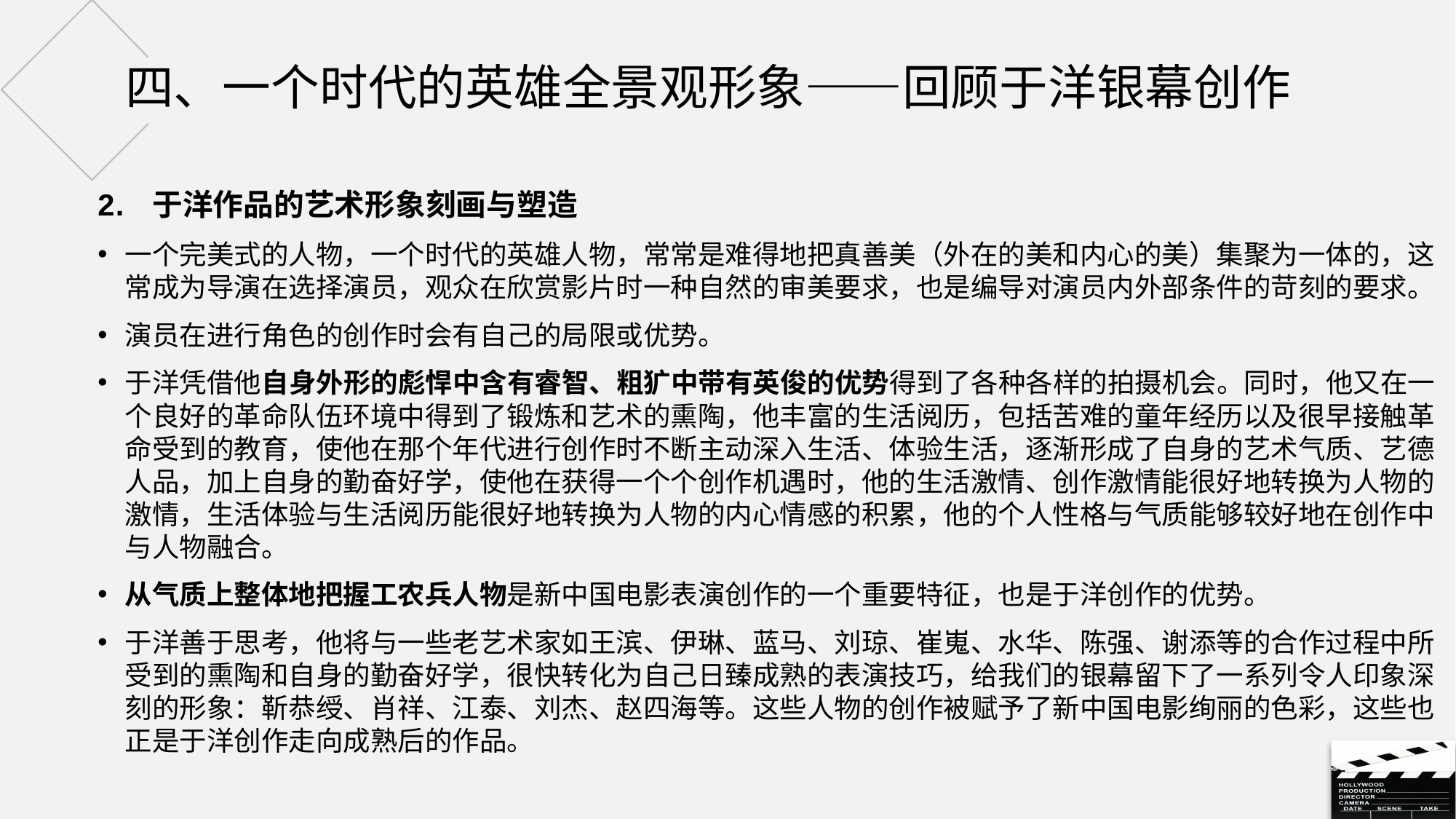

# 四、一个时代的英雄全景观形象——回顾于洋银幕创作
于洋作品的艺术形象刻画与塑造
一个完美式的人物，一个时代的英雄人物，常常是难得地把真善美（外在的美和内心的美）集聚为一体的，这常成为导演在选择演员，观众在欣赏影片时一种自然的审美要求，也是编导对演员内外部条件的苛刻的要求。
演员在进行角色的创作时会有自己的局限或优势。
于洋凭借他自身外形的彪悍中含有睿智、粗犷中带有英俊的优势得到了各种各样的拍摄机会。同时，他又在一个良好的革命队伍环境中得到了锻炼和艺术的熏陶，他丰富的生活阅历，包括苦难的童年经历以及很早接触革命受到的教育，使他在那个年代进行创作时不断主动深入生活、体验生活，逐渐形成了自身的艺术气质、艺德人品，加上自身的勤奋好学，使他在获得一个个创作机遇时，他的生活激情、创作激情能很好地转换为人物的激情，生活体验与生活阅历能很好地转换为人物的内心情感的积累，他的个人性格与气质能够较好地在创作中与人物融合。
从气质上整体地把握工农兵人物是新中国电影表演创作的一个重要特征，也是于洋创作的优势。
于洋善于思考，他将与一些老艺术家如王滨、伊琳、蓝马、刘琼、崔嵬、水华、陈强、谢添等的合作过程中所受到的熏陶和自身的勤奋好学，很快转化为自己日臻成熟的表演技巧，给我们的银幕留下了一系列令人印象深刻的形象：靳恭绶、肖祥、江泰、刘杰、赵四海等。这些人物的创作被赋予了新中国电影绚丽的色彩，这些也正是于洋创作走向成熟后的作品。